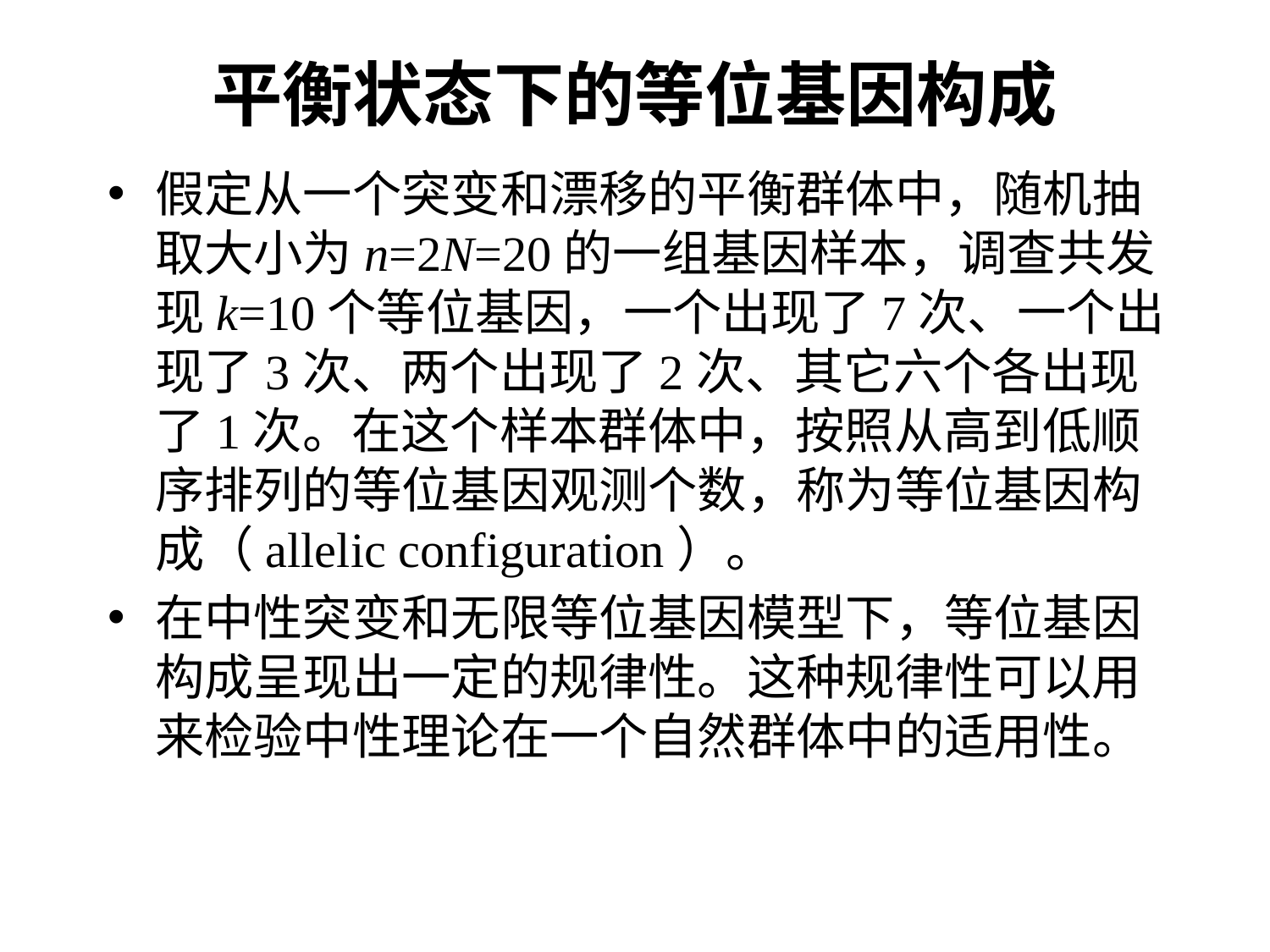

# 平衡状态下的等位基因构成
假定从一个突变和漂移的平衡群体中，随机抽取大小为n=2N=20的一组基因样本，调查共发现k=10个等位基因，一个出现了7次、一个出现了3次、两个出现了2次、其它六个各出现了1次。在这个样本群体中，按照从高到低顺序排列的等位基因观测个数，称为等位基因构成（allelic configuration）。
在中性突变和无限等位基因模型下，等位基因构成呈现出一定的规律性。这种规律性可以用来检验中性理论在一个自然群体中的适用性。